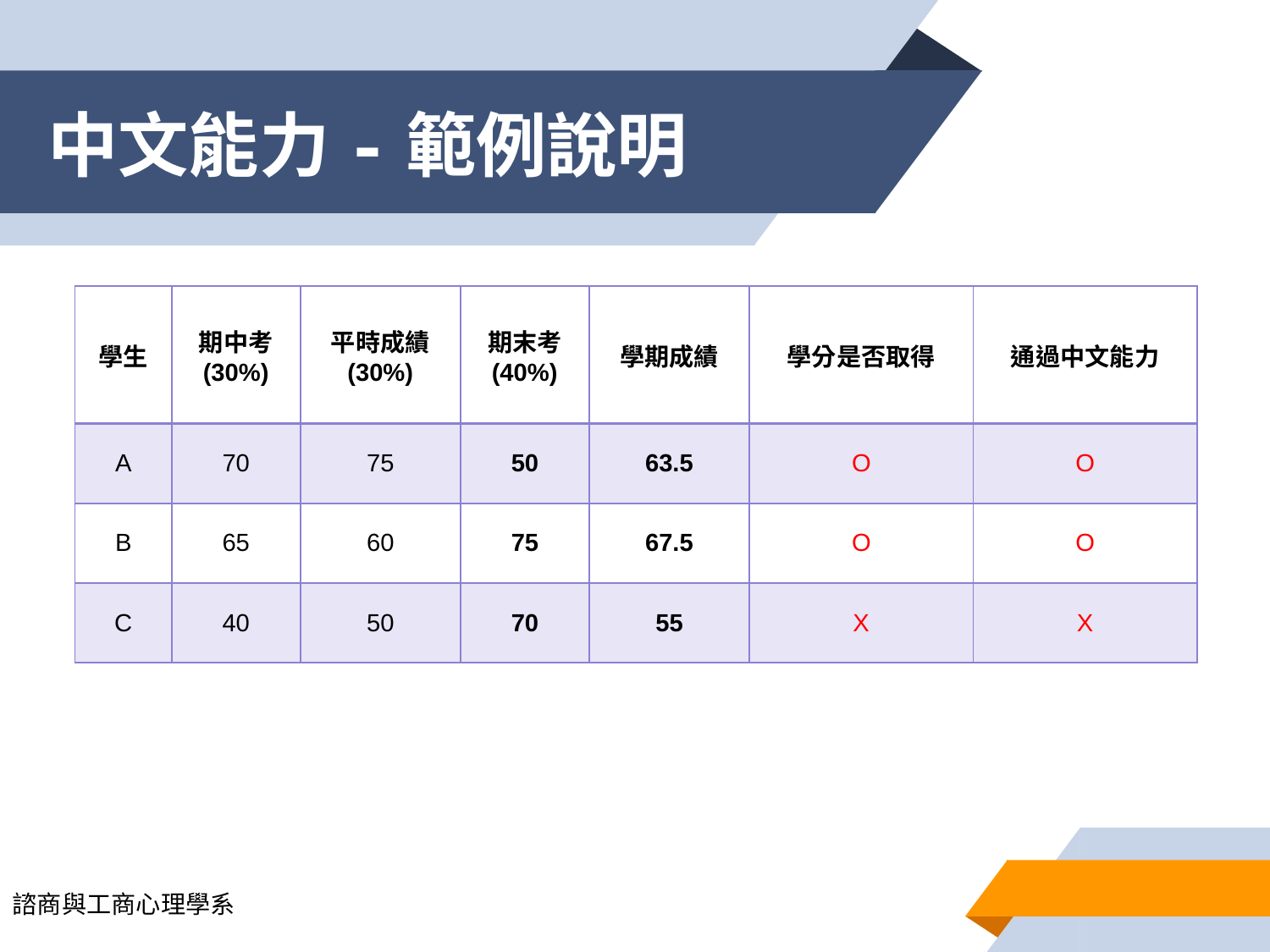

# 中文能力-範例說明

| 學生 | 期中考 (30%) | 平時成績 (30%) | 期末考 (40%) | 學期成績 | 學分是否取得 | 通過中文能力 |
| --- | --- | --- | --- | --- | --- | --- |
| A | 70 | 75 | 50 | 63.5 | O | O |
| B | 65 | 60 | 75 | 67.5 | O | O |
| C | 40 | 50 | 70 | 55 | X | X |
諮商與工商心理學系